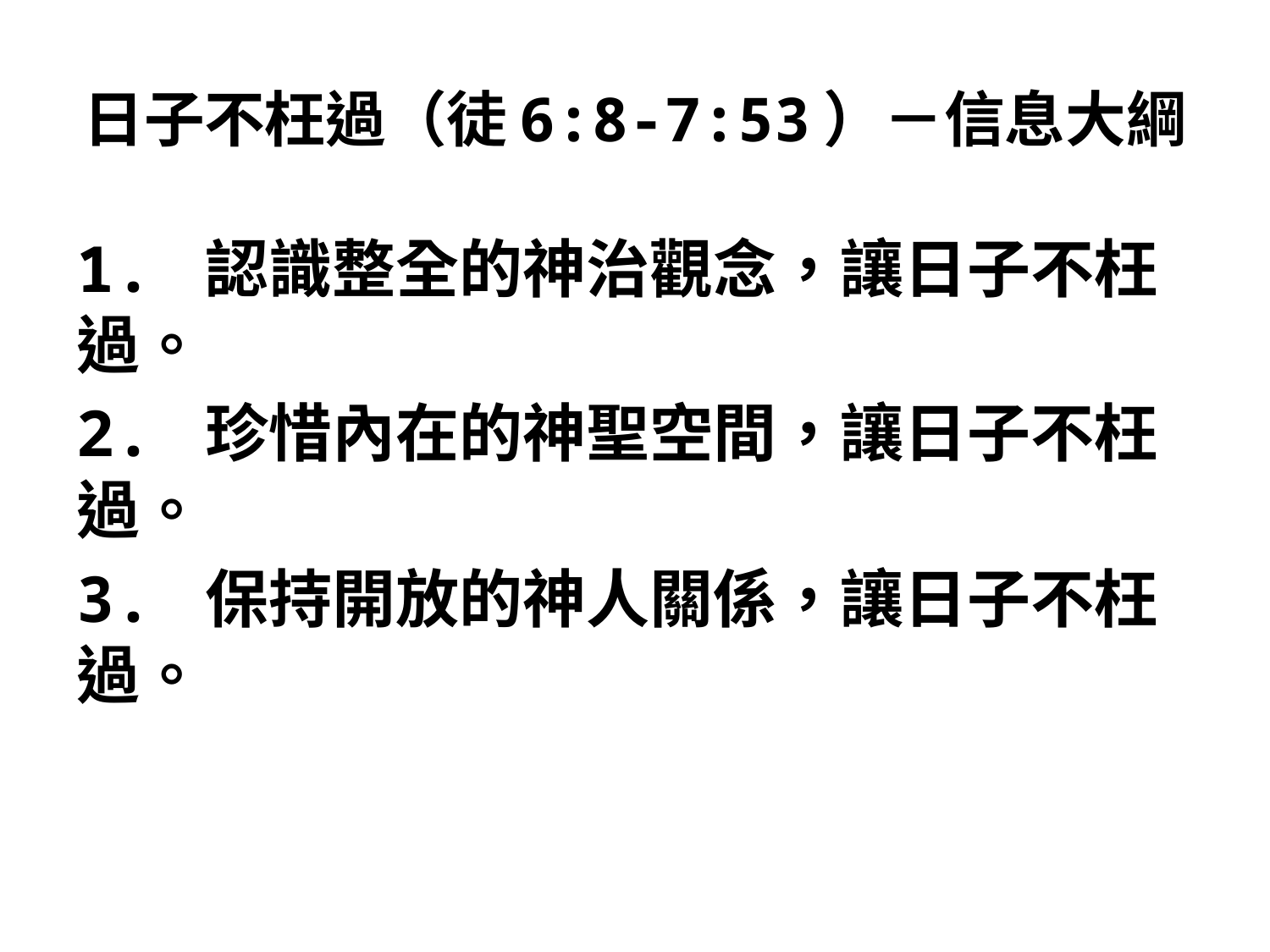

# 日子不枉過（徒6:8-7:53）－信息大綱
1. 認識整全的神治觀念，讓日子不枉過。
2. 珍惜內在的神聖空間，讓日子不枉過。
3. 保持開放的神人關係，讓日子不枉過。